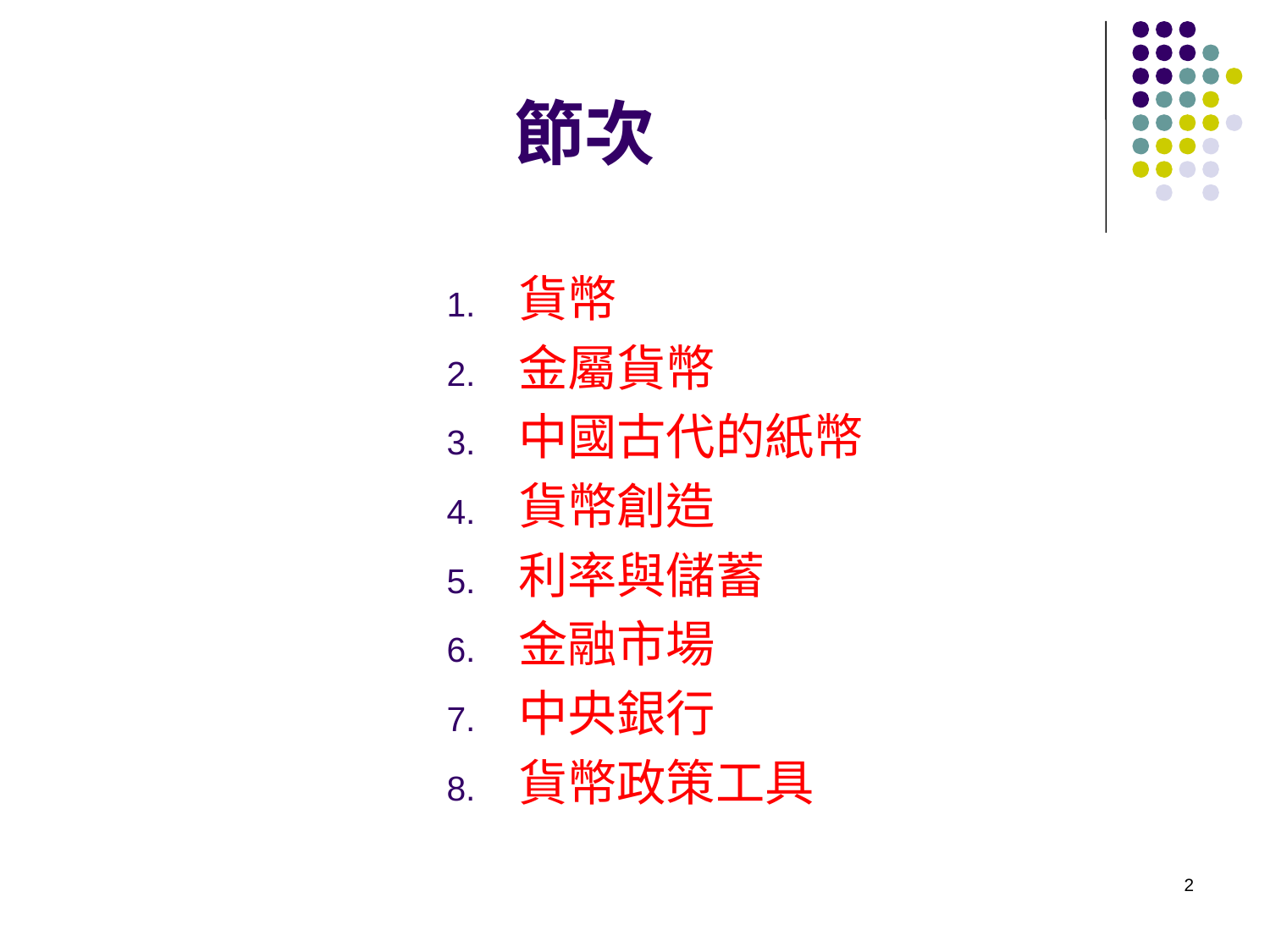

# 節次
貨幣
金屬貨幣
中國古代的紙幣
貨幣創造
利率與儲蓄
金融市場
中央銀行
貨幣政策工具
2